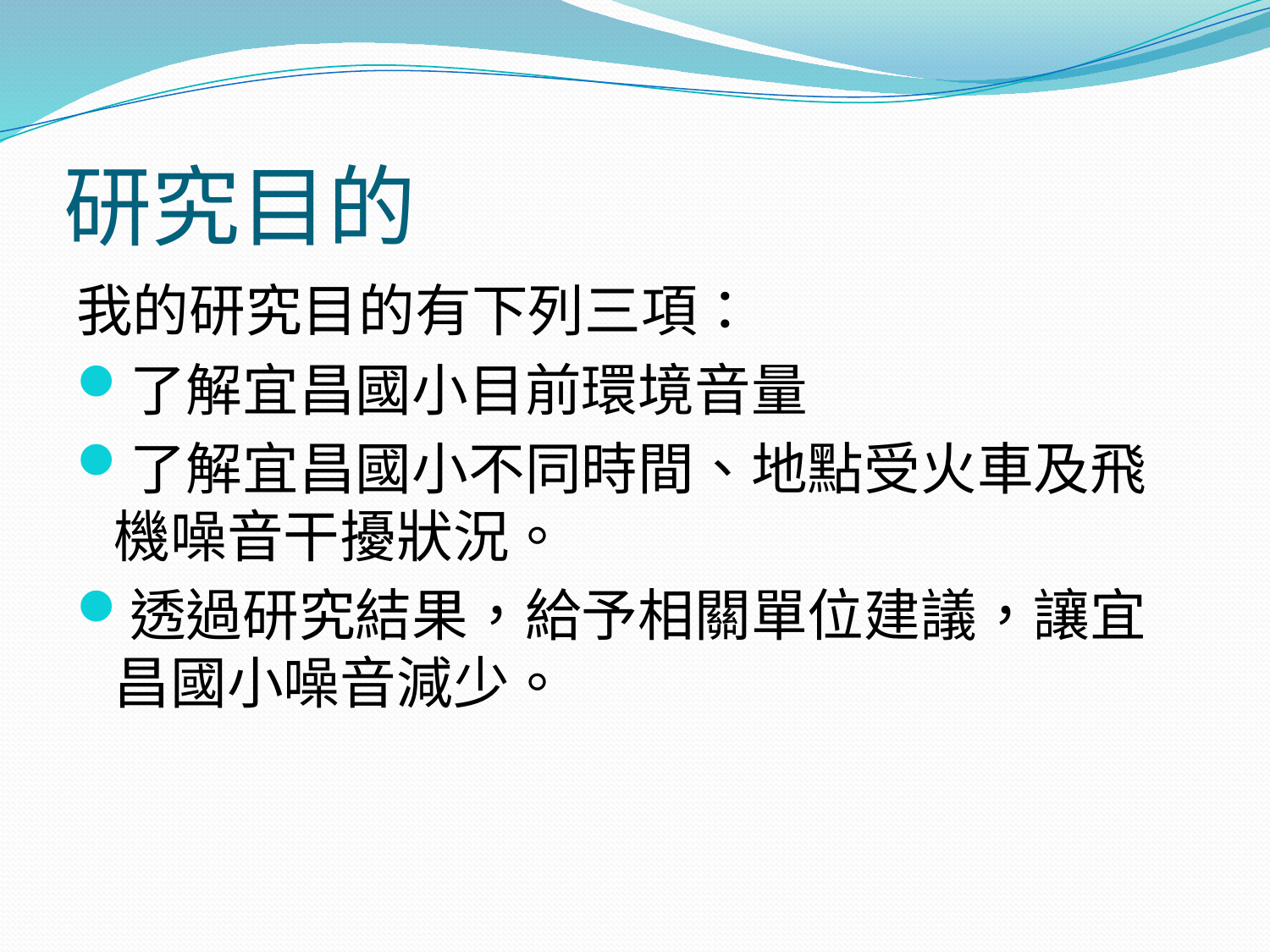

# 研究目的
我的研究目的有下列三項：
了解宜昌國小目前環境音量
了解宜昌國小不同時間、地點受火車及飛機噪音干擾狀況。
透過研究結果，給予相關單位建議，讓宜昌國小噪音減少。